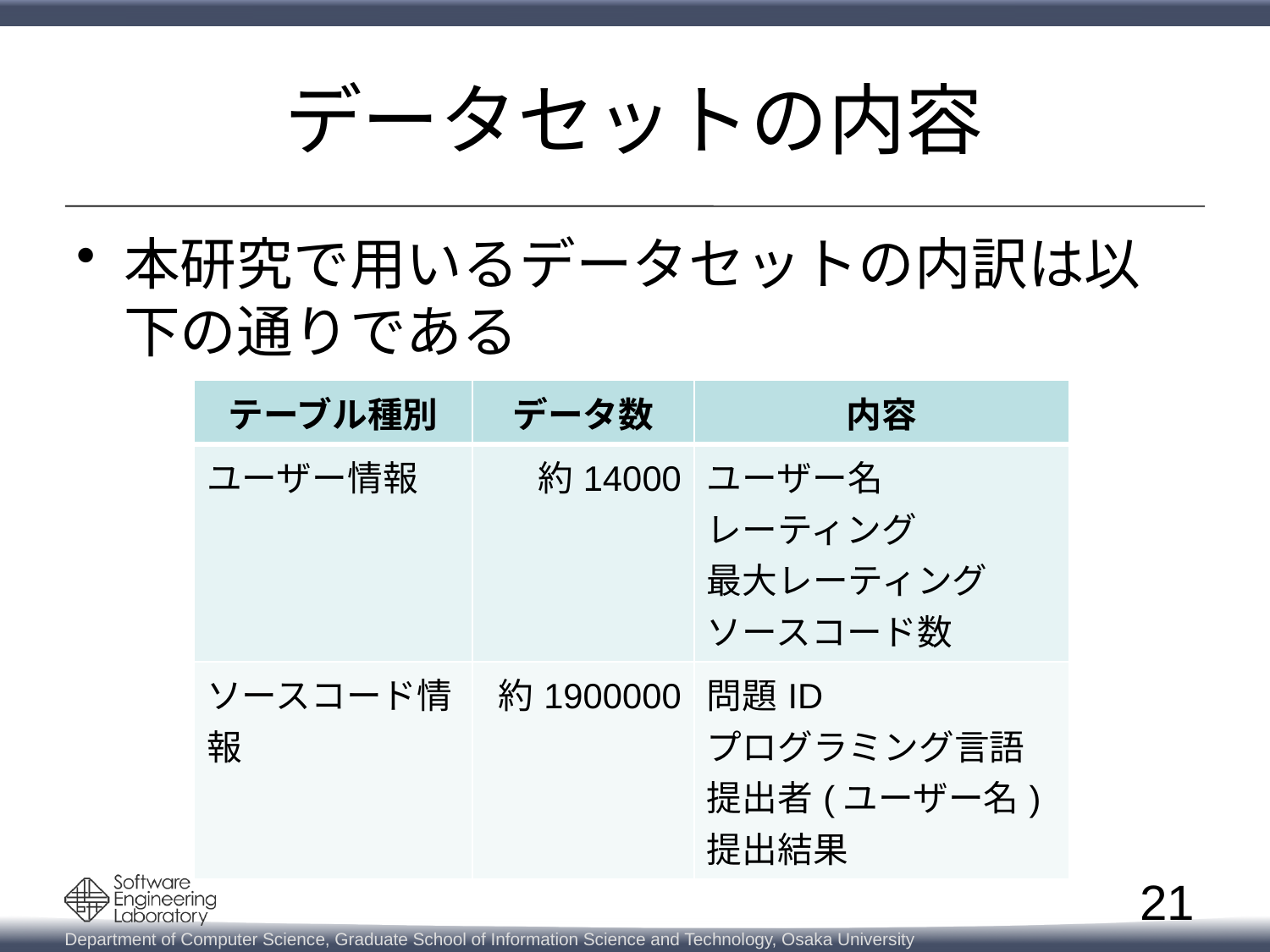

# データセットの内容
本研究で用いるデータセットの内訳は以下の通りである
| テーブル種別 | データ数 | 内容 |
| --- | --- | --- |
| ユーザー情報 | 約14000 | ユーザー名 レーティング 最大レーティング ソースコード数 |
| ソースコード情報 | 約1900000 | 問題ID プログラミング言語 提出者(ユーザー名) 提出結果 |
21